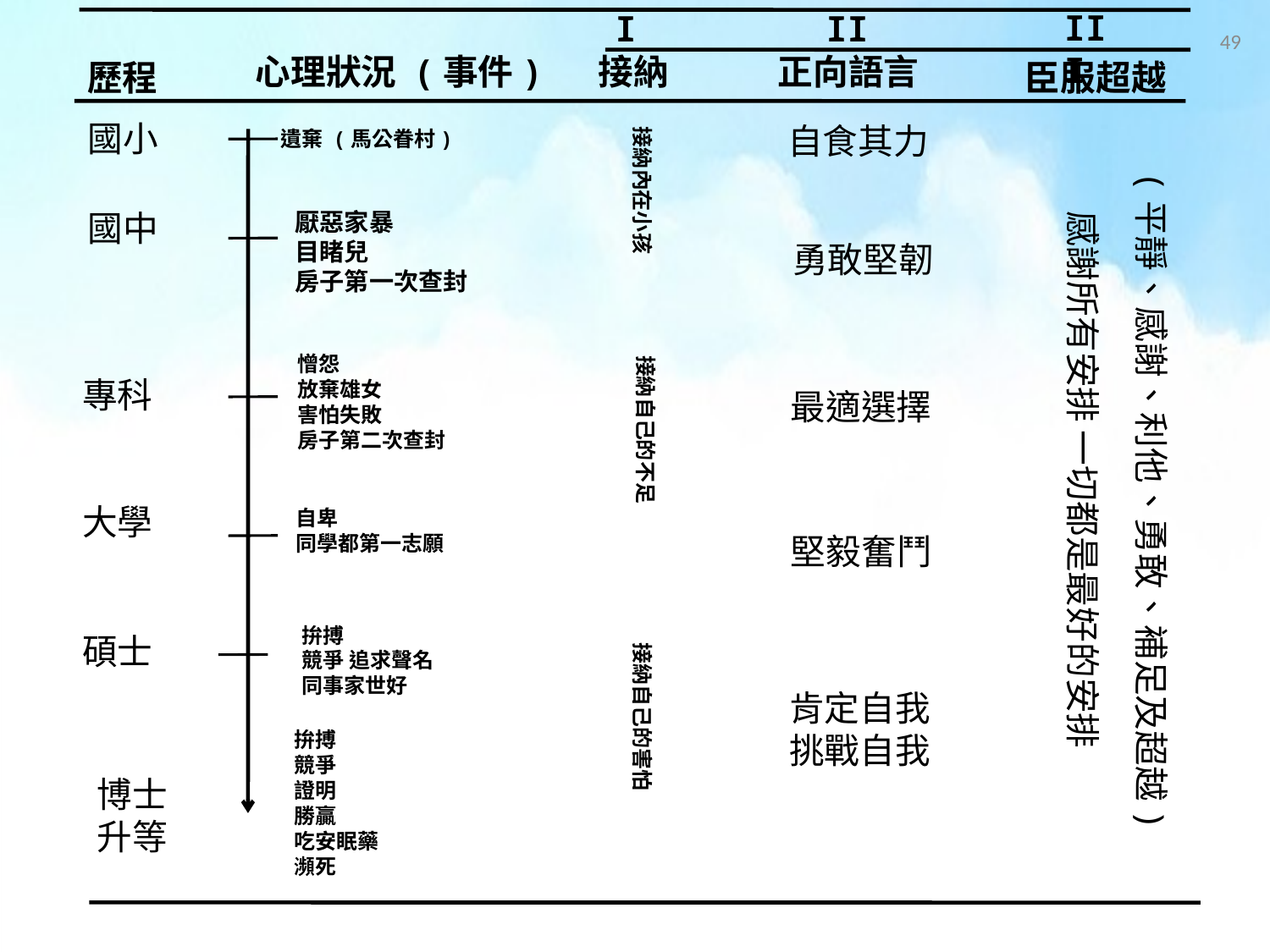

Ι
II
III
心理狀況 (事件)
接納
正向語言
歷程
臣服超越
國小
自食其力
遺棄 (馬公眷村)

國中
厭惡家暴
目睹兒
房子第一次查封
勇敢堅韌
憎怨
放棄雄女
害怕失敗
房子第二次查封
專科
最適選擇
大學
自卑
同學都第一志願
堅毅奮鬥
拚搏
競爭 追求聲名
同事家世好
碩士
肯定自我
挑戰自我
拚搏
競爭
證明
勝贏
吃安眠藥
瀕死
博士
升等
49
接納內在小孩
(平靜、感謝、利他、勇敢、補足及超越)
感謝所有安排 一切都是最好的安排
接納自己的不足
接納自己的害怕